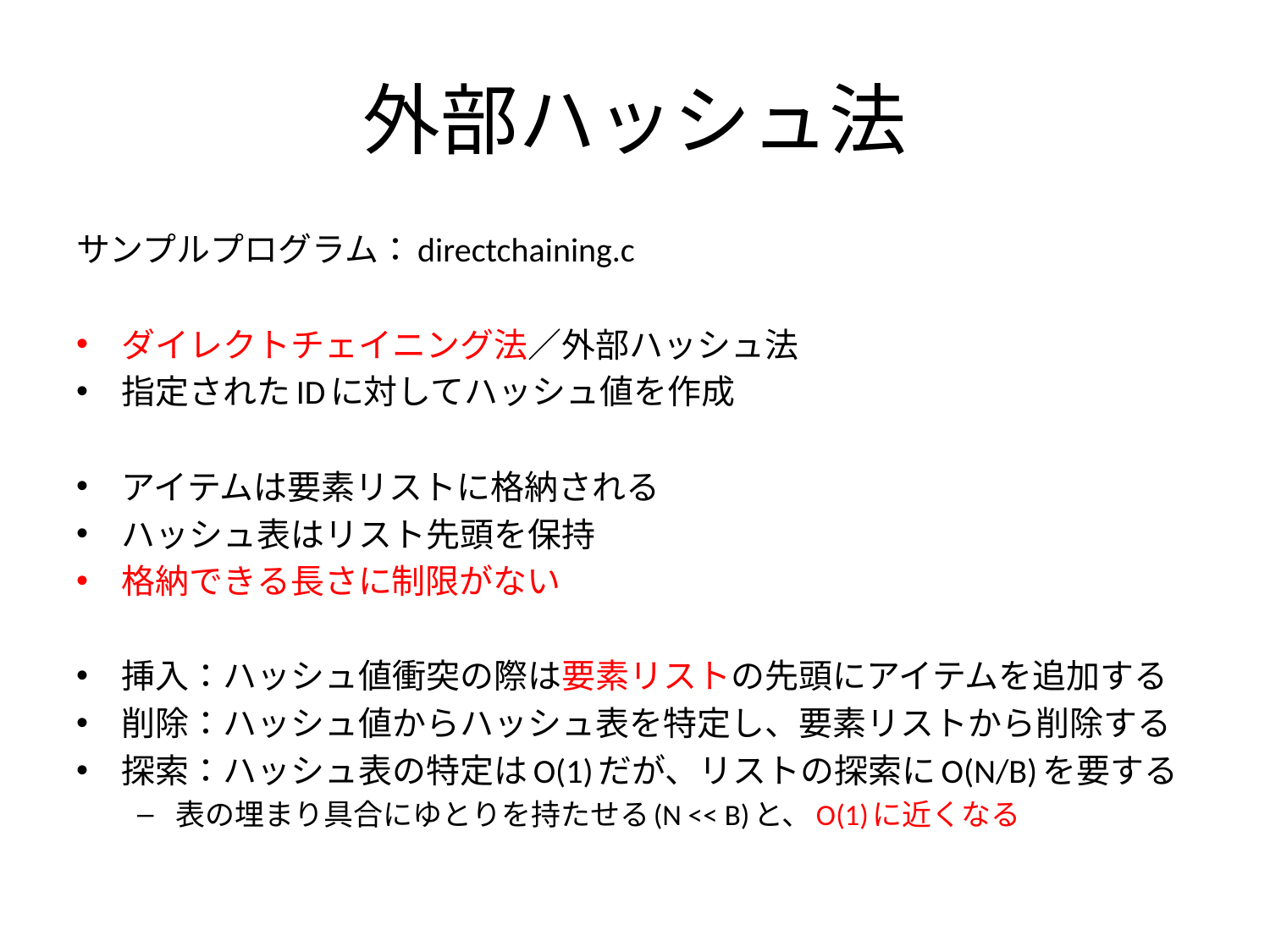

# 外部ハッシュ法
サンプルプログラム：directchaining.c

ダイレクトチェイニング法／外部ハッシュ法
指定されたIDに対してハッシュ値を作成

アイテムは要素リストに格納される
ハッシュ表はリスト先頭を保持
格納できる長さに制限がない

挿入：ハッシュ値衝突の際は要素リストの先頭にアイテムを追加する
削除：ハッシュ値からハッシュ表を特定し、要素リストから削除する
探索：ハッシュ表の特定はO(1)だが、リストの探索にO(N/B)を要する
表の埋まり具合にゆとりを持たせる(N << B)と、O(1)に近くなる